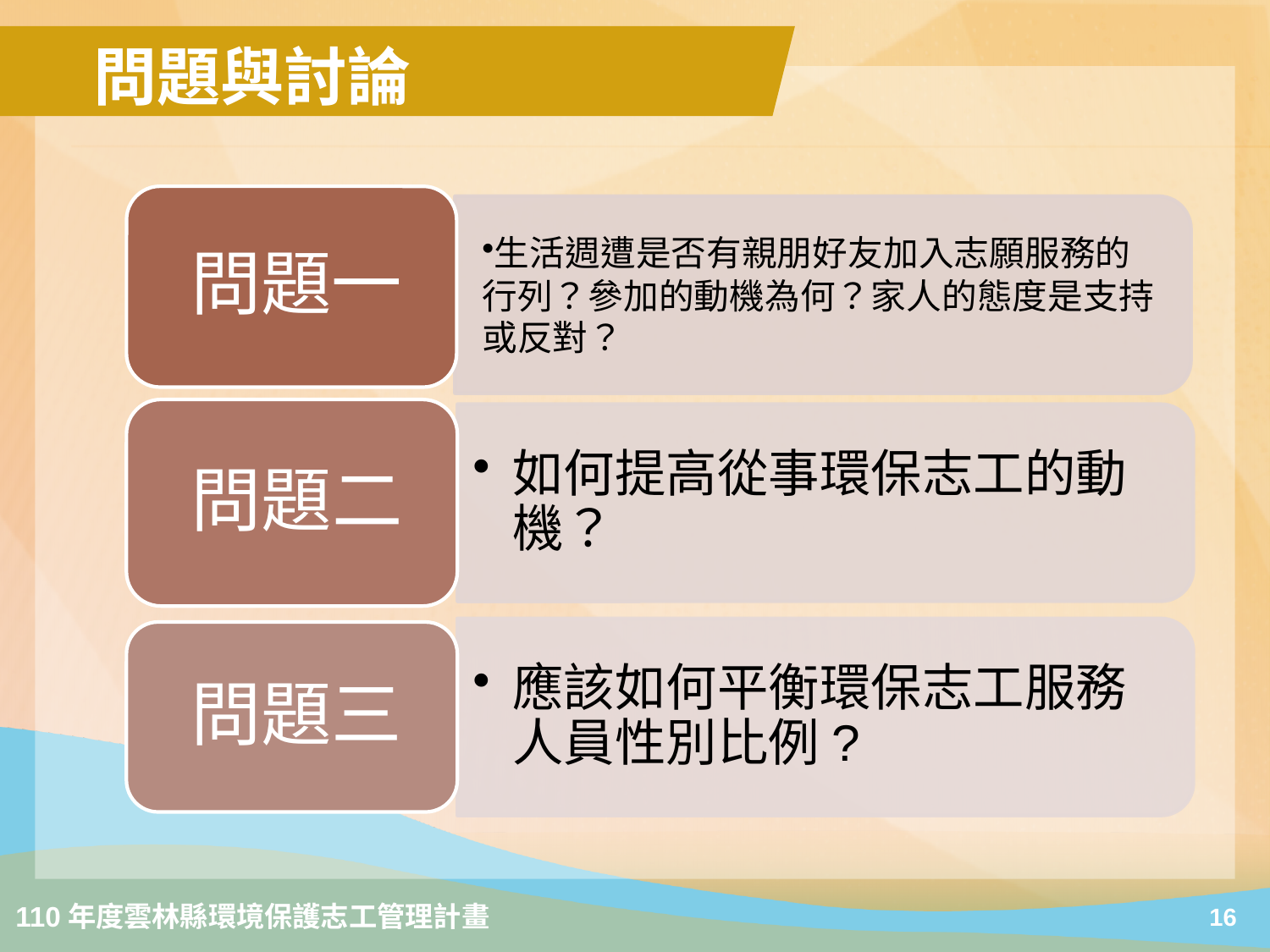

問題與討論
生活週遭是否有親朋好友加入志願服務的行列？參加的動機為何？家人的態度是支持或反對？
問題一
如何提高從事環保志工的動機？
問題二
應該如何平衡環保志工服務人員性別比例?
問題三